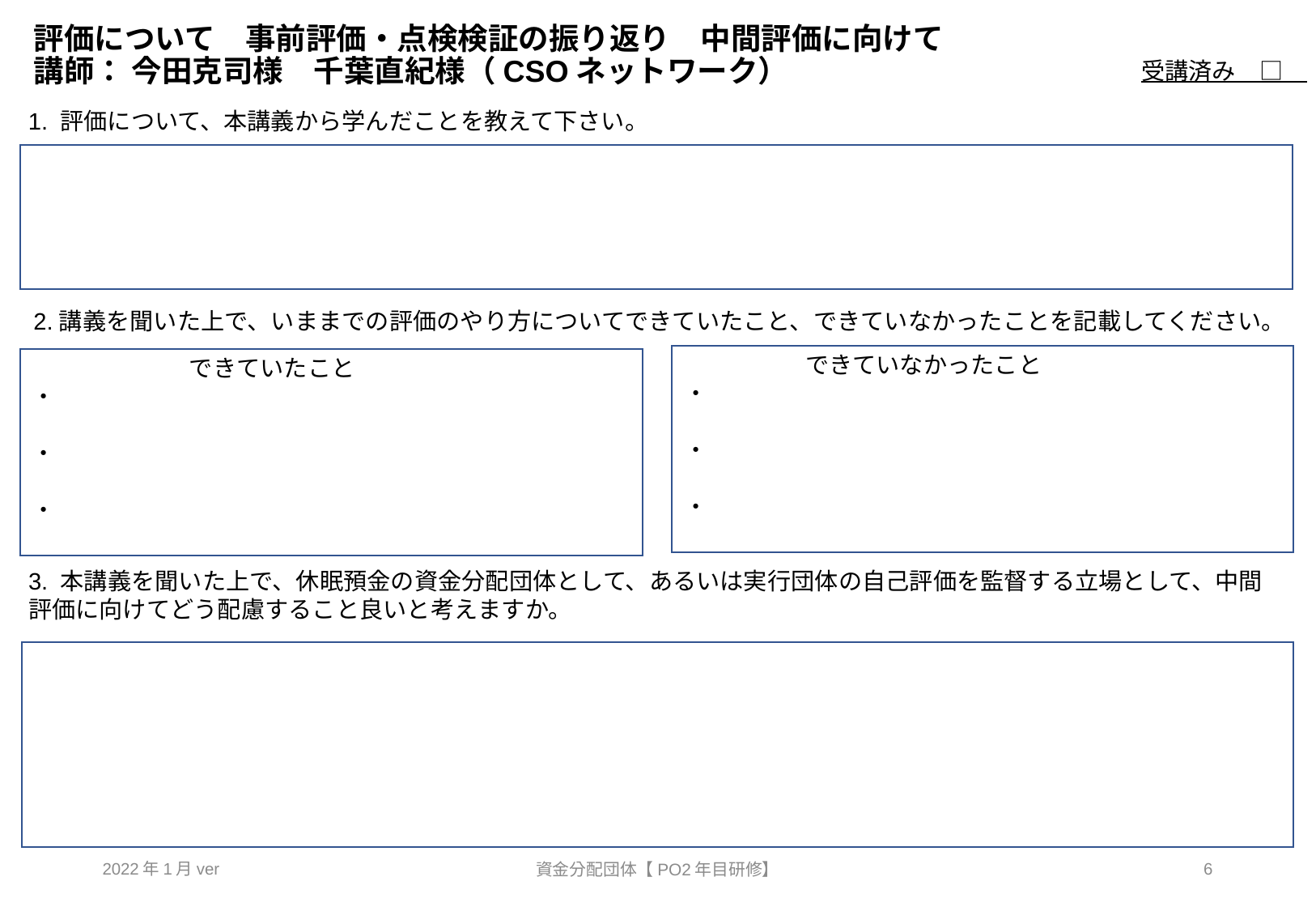

# 評価について　事前評価・点検検証の振り返り　中間評価に向けて　 講師： 今田克司様　千葉直紀様（CSOネットワーク）
受講済み　□
1. 評価について、本講義から学んだことを教えて下さい。

2.講義を聞いた上で、いままでの評価のやり方についてできていたこと、できていなかったことを記載してください。
できていなかったこと
・

・

・

できていたこと
・

・

・

3. 本講義を聞いた上で、休眠預金の資金分配団体として、あるいは実行団体の自己評価を監督する立場として、中間評価に向けてどう配慮すること良いと考えますか。

2022年1月ver
資金分配団体【PO2年目研修】
6